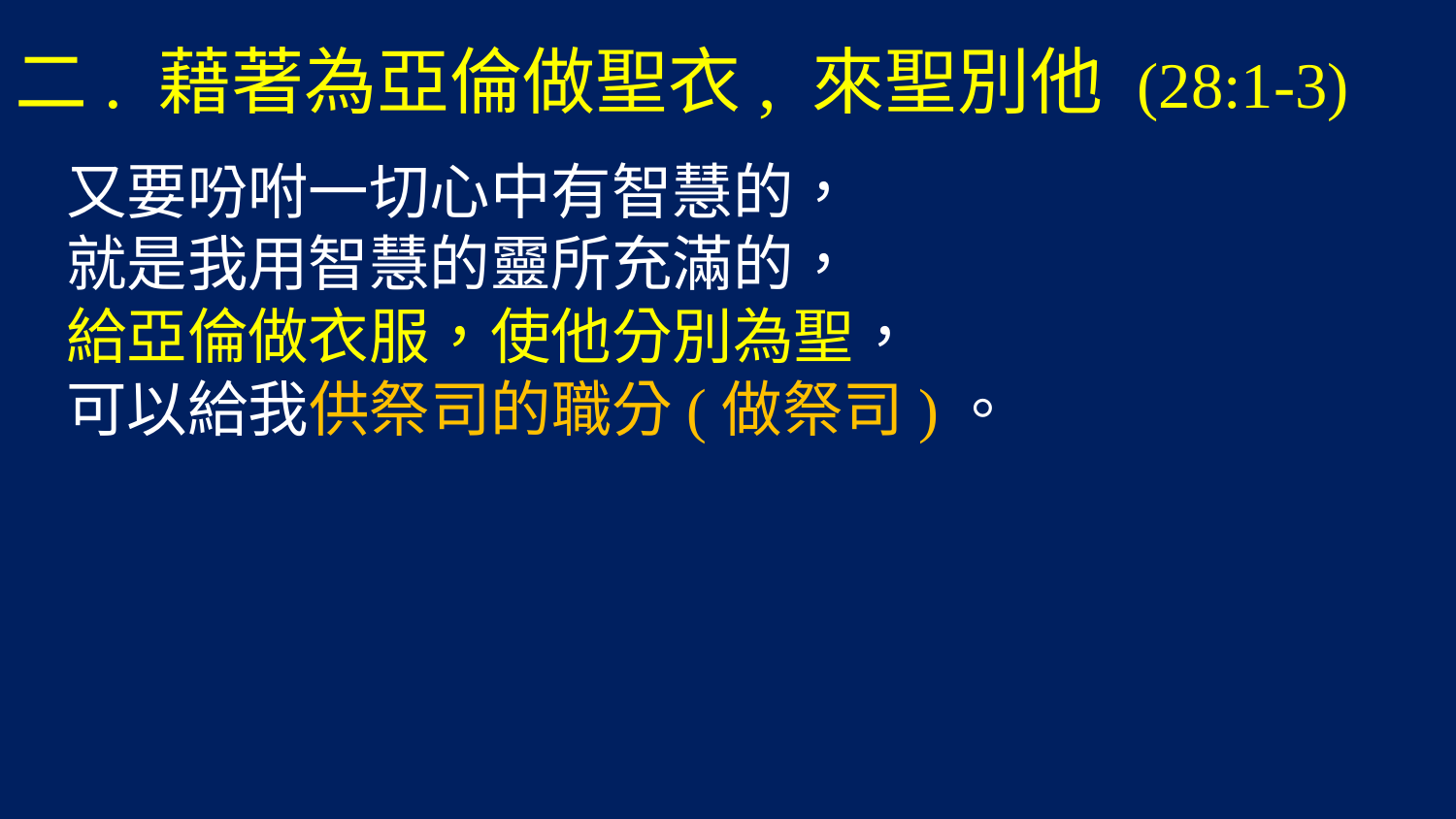

# 二. 藉著為亞倫做聖衣, 來聖別他 (28:1-3)
又要吩咐一切心中有智慧的，
就是我用智慧的靈所充滿的，
給亞倫做衣服，使他分別為聖，
可以給我供祭司的職分(做祭司)。